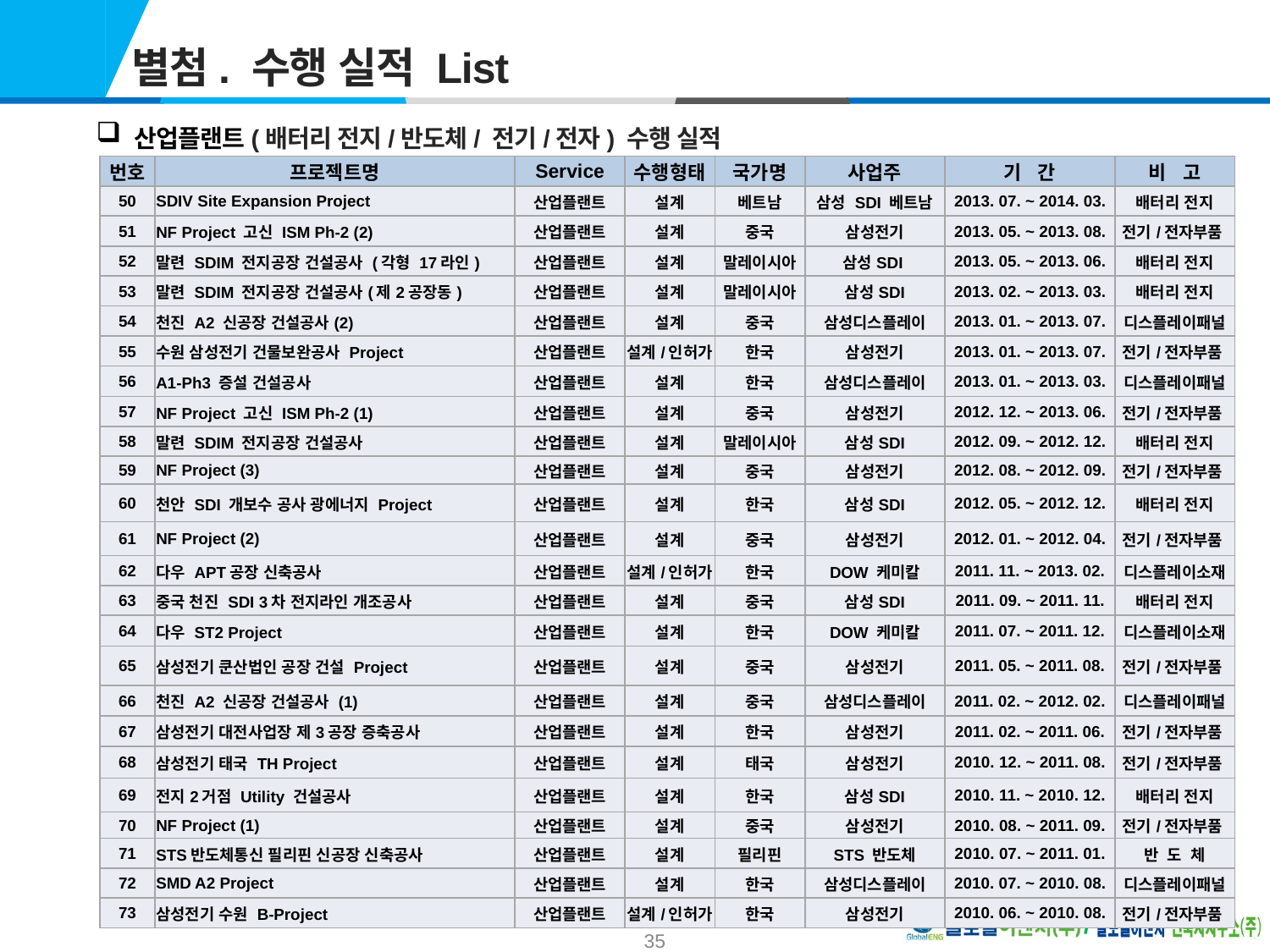

별첨. 수행 실적 List
 산업플랜트(배터리 전지/반도체/ 전기/전자) 수행 실적
| 번호 | 프로젝트명 | Service | 수행형태 | 국가명 | 사업주 | 기 간 | 비 고 |
| --- | --- | --- | --- | --- | --- | --- | --- |
| 50 | SDIV Site Expansion Project | 산업플랜트 | 설계 | 베트남 | 삼성 SDI 베트남 | 2013. 07. ~ 2014. 03. | 배터리 전지 |
| 51 | NF Project 고신 ISM Ph-2 (2) | 산업플랜트 | 설계 | 중국 | 삼성전기 | 2013. 05. ~ 2013. 08. | 전기/전자부품 |
| 52 | 말련 SDIM 전지공장 건설공사 (각형 17라인) | 산업플랜트 | 설계 | 말레이시아 | 삼성SDI | 2013. 05. ~ 2013. 06. | 배터리 전지 |
| 53 | 말련 SDIM 전지공장 건설공사(제2공장동) | 산업플랜트 | 설계 | 말레이시아 | 삼성SDI | 2013. 02. ~ 2013. 03. | 배터리 전지 |
| 54 | 천진 A2 신공장 건설공사(2) | 산업플랜트 | 설계 | 중국 | 삼성디스플레이 | 2013. 01. ~ 2013. 07. | 디스플레이패널 |
| 55 | 수원 삼성전기 건물보완공사 Project | 산업플랜트 | 설계/인허가 | 한국 | 삼성전기 | 2013. 01. ~ 2013. 07. | 전기/전자부품 |
| 56 | A1-Ph3 증설 건설공사 | 산업플랜트 | 설계 | 한국 | 삼성디스플레이 | 2013. 01. ~ 2013. 03. | 디스플레이패널 |
| 57 | NF Project 고신 ISM Ph-2 (1) | 산업플랜트 | 설계 | 중국 | 삼성전기 | 2012. 12. ~ 2013. 06. | 전기/전자부품 |
| 58 | 말련 SDIM 전지공장 건설공사 | 산업플랜트 | 설계 | 말레이시아 | 삼성SDI | 2012. 09. ~ 2012. 12. | 배터리 전지 |
| 59 | NF Project (3) | 산업플랜트 | 설계 | 중국 | 삼성전기 | 2012. 08. ~ 2012. 09. | 전기/전자부품 |
| 60 | 천안 SDI 개보수 공사 광에너지 Project | 산업플랜트 | 설계 | 한국 | 삼성SDI | 2012. 05. ~ 2012. 12. | 배터리 전지 |
| 61 | NF Project (2) | 산업플랜트 | 설계 | 중국 | 삼성전기 | 2012. 01. ~ 2012. 04. | 전기/전자부품 |
| 62 | 다우 APT공장 신축공사 | 산업플랜트 | 설계/인허가 | 한국 | DOW 케미칼 | 2011. 11. ~ 2013. 02. | 디스플레이소재 |
| 63 | 중국 천진 SDI 3차 전지라인 개조공사 | 산업플랜트 | 설계 | 중국 | 삼성SDI | 2011. 09. ~ 2011. 11. | 배터리 전지 |
| 64 | 다우 ST2 Project | 산업플랜트 | 설계 | 한국 | DOW 케미칼 | 2011. 07. ~ 2011. 12. | 디스플레이소재 |
| 65 | 삼성전기 쿤산법인 공장 건설 Project | 산업플랜트 | 설계 | 중국 | 삼성전기 | 2011. 05. ~ 2011. 08. | 전기/전자부품 |
| 66 | 천진 A2 신공장 건설공사 (1) | 산업플랜트 | 설계 | 중국 | 삼성디스플레이 | 2011. 02. ~ 2012. 02. | 디스플레이패널 |
| 67 | 삼성전기 대전사업장 제3공장 증축공사 | 산업플랜트 | 설계 | 한국 | 삼성전기 | 2011. 02. ~ 2011. 06. | 전기/전자부품 |
| 68 | 삼성전기 태국 TH Project | 산업플랜트 | 설계 | 태국 | 삼성전기 | 2010. 12. ~ 2011. 08. | 전기/전자부품 |
| 69 | 전지2거점 Utility 건설공사 | 산업플랜트 | 설계 | 한국 | 삼성SDI | 2010. 11. ~ 2010. 12. | 배터리 전지 |
| 70 | NF Project (1) | 산업플랜트 | 설계 | 중국 | 삼성전기 | 2010. 08. ~ 2011. 09. | 전기/전자부품 |
| 71 | STS반도체통신 필리핀 신공장 신축공사 | 산업플랜트 | 설계 | 필리핀 | STS 반도체 | 2010. 07. ~ 2011. 01. | 반 도 체 |
| 72 | SMD A2 Project | 산업플랜트 | 설계 | 한국 | 삼성디스플레이 | 2010. 07. ~ 2010. 08. | 디스플레이패널 |
| 73 | 삼성전기 수원 B-Project | 산업플랜트 | 설계/인허가 | 한국 | 삼성전기 | 2010. 06. ~ 2010. 08. | 전기/전자부품 |
35